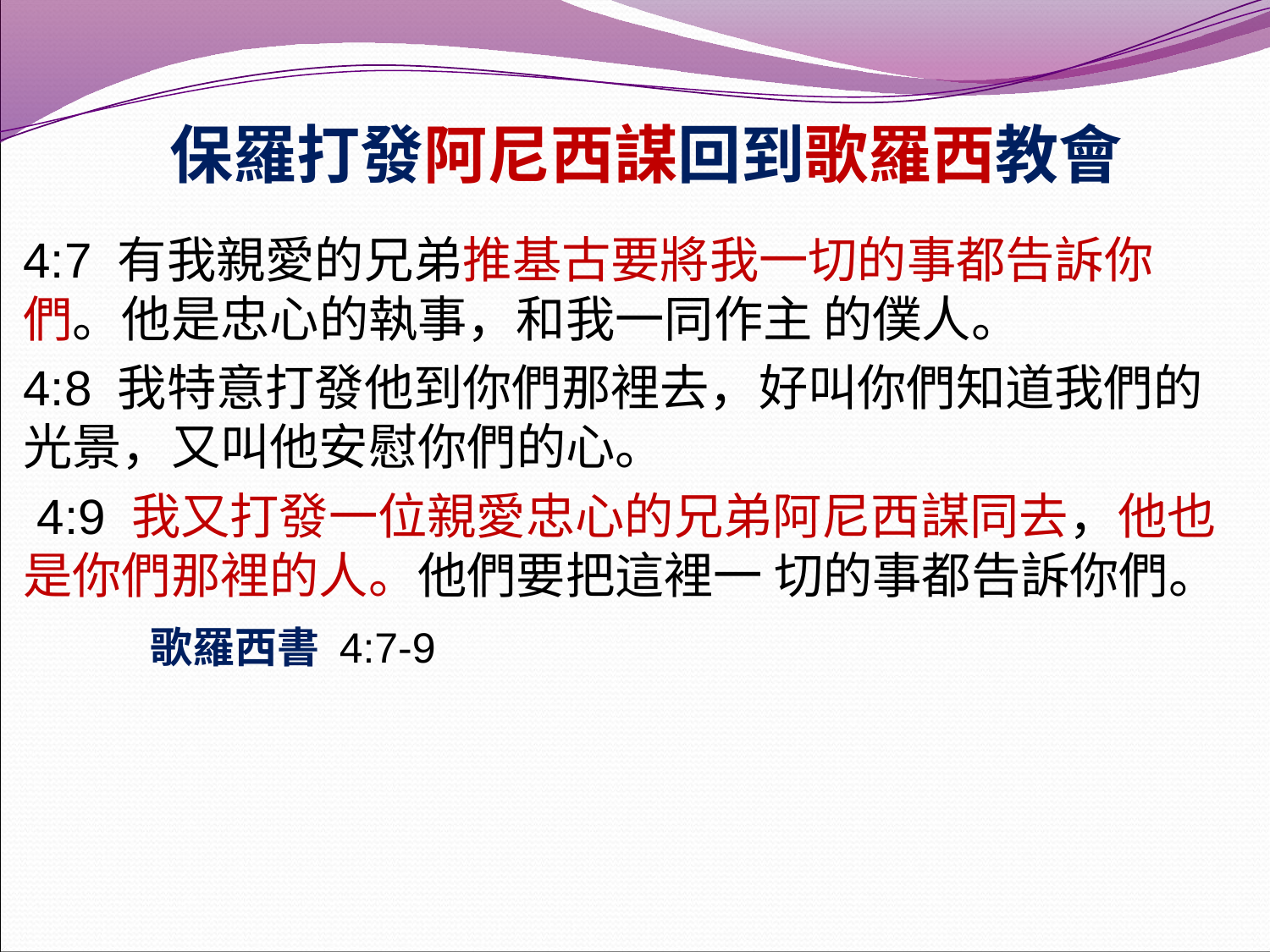

# 保羅打發阿尼西謀回到歌羅西教會
4:7 有我親愛的兄弟推基古要將我一切的事都告訴你們。他是忠心的執事，和我一同作主 的僕人。
4:8 我特意打發他到你們那裡去，好叫你們知道我們的光景，又叫他安慰你們的心。
 4:9 我又打發一位親愛忠心的兄弟阿尼西謀同去，他也是你們那裡的人。他們要把這裡一 切的事都告訴你們。
	歌羅西書 4:7-9